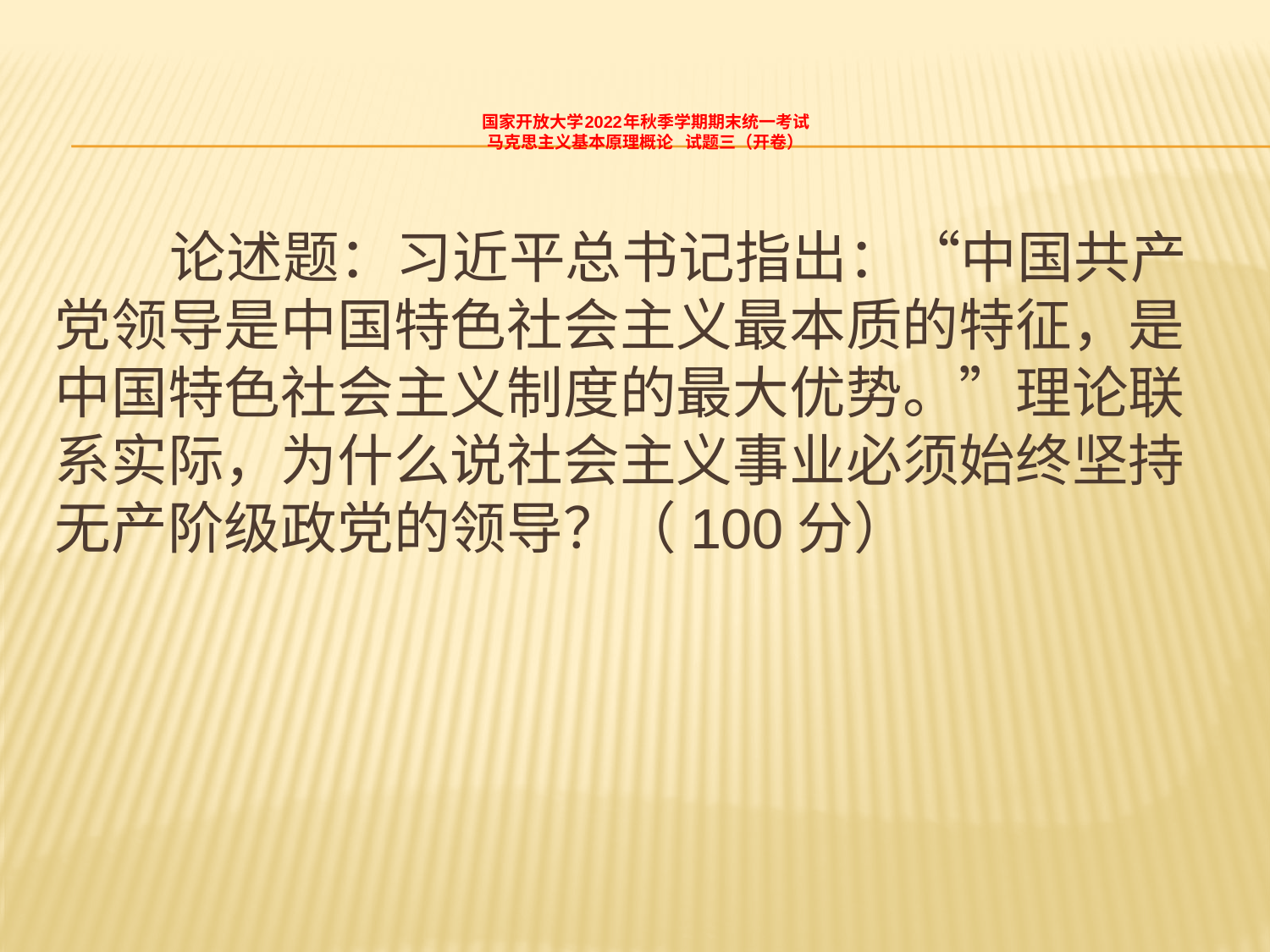

# 国家开放大学2022年秋季学期期末统一考试 马克思主义基本原理概论   试题三（开卷）
        论述题：习近平总书记指出：“中国共产党领导是中国特色社会主义最本质的特征，是中国特色社会主义制度的最大优势。”理论联系实际，为什么说社会主义事业必须始终坚持无产阶级政党的领导？（100分）